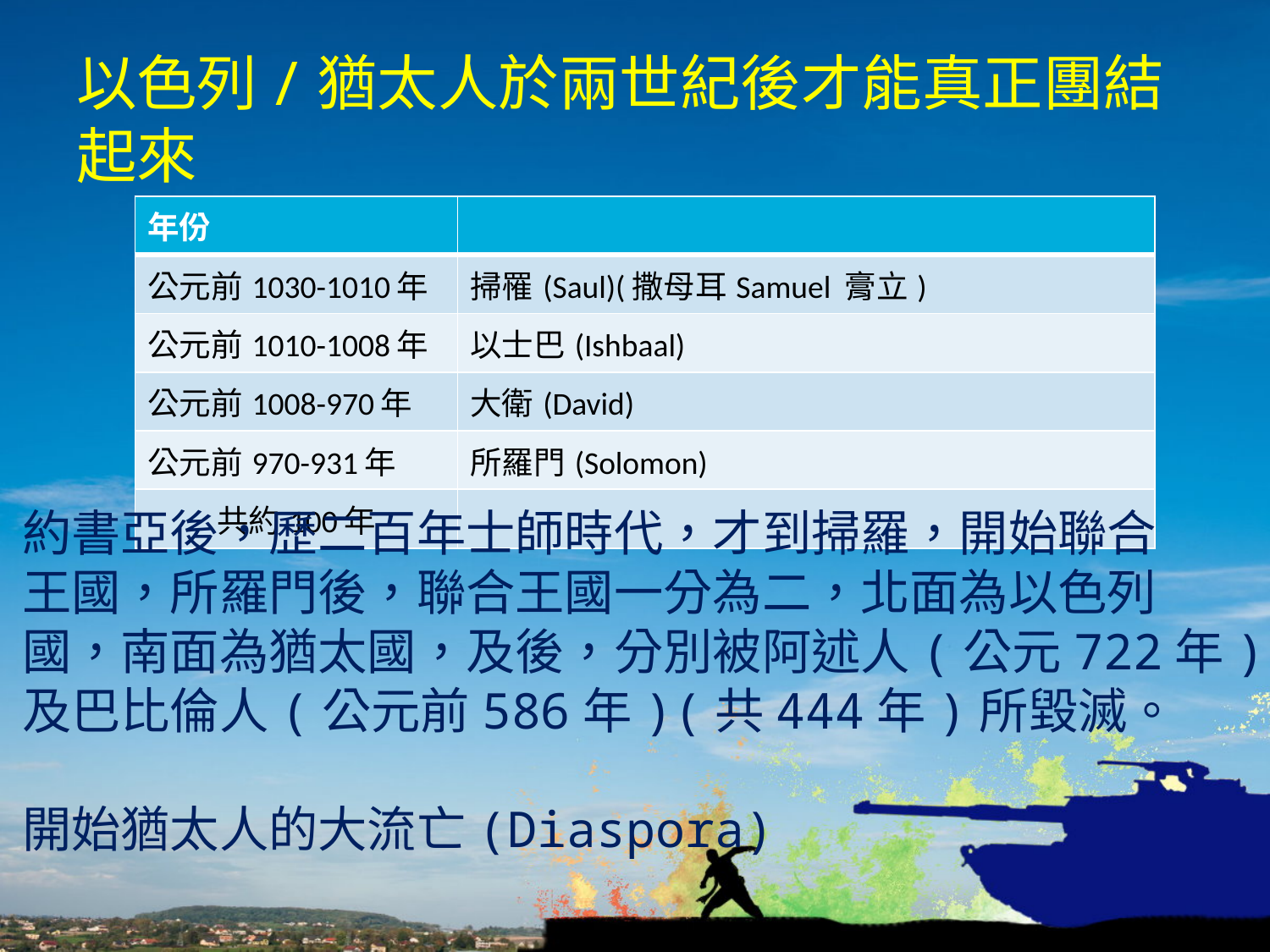

# 以色列/猶太人於兩世紀後才能真正團結起來
| 年份 |  |
| --- | --- |
| 公元前1030-1010年 | 掃罹(Saul)(撒母耳Samuel 膏立) |
| 公元前1010-1008年 | 以士巴(Ishbaal) |
| 公元前1008-970年 | 大衛(David) |
| 公元前970-931年 | 所羅門(Solomon) |
| 共約100年 |  |
約書亞後，歷二百年士師時代，才到掃羅，開始聯合
王國，所羅門後，聯合王國一分為二，北面為以色列
國，南面為猶太國，及後，分別被阿述人(公元722年)
及巴比倫人(公元前586年)(共444年)所毀滅。

開始猶太人的大流亡(Diaspora)